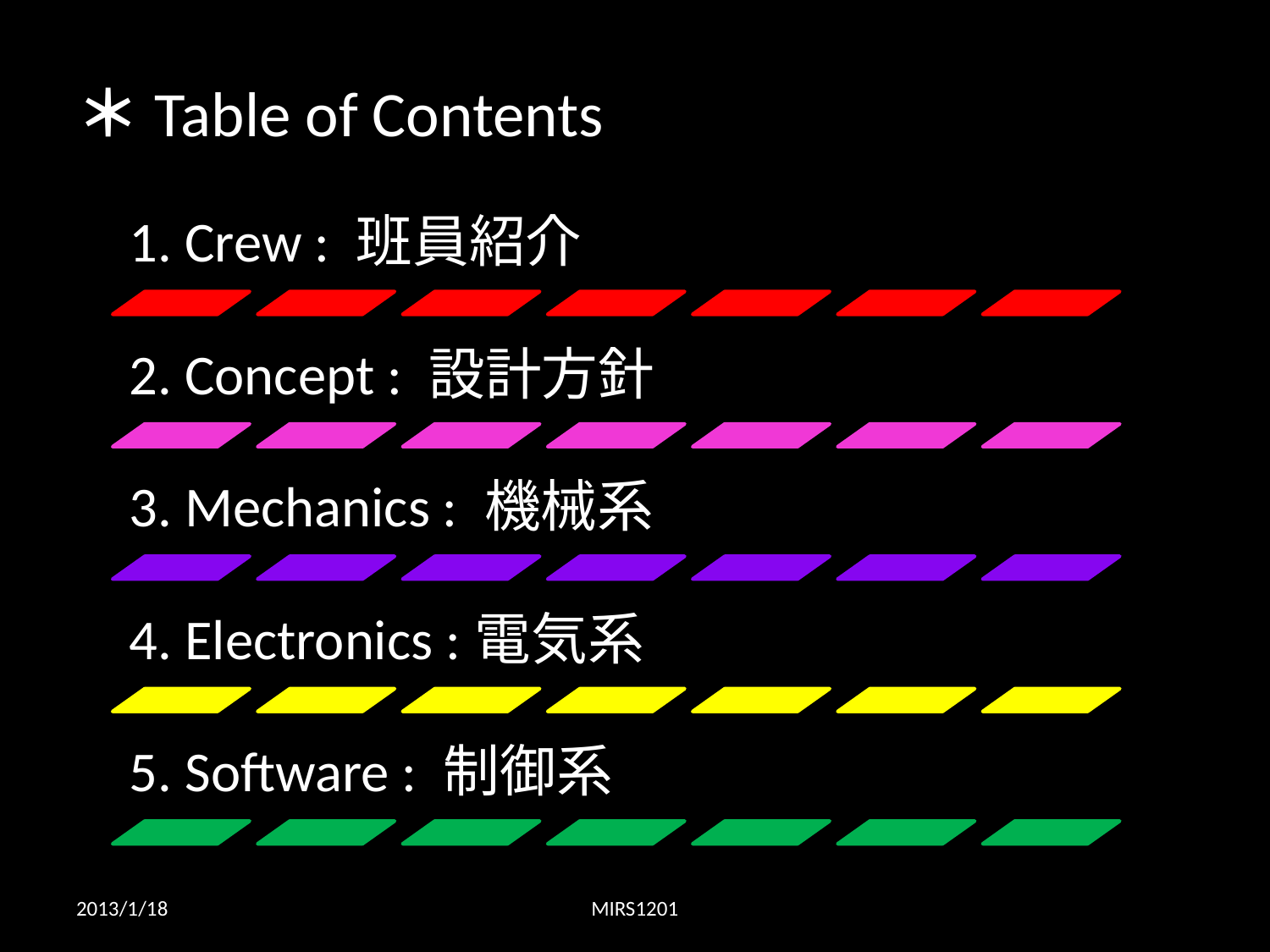

＊Table of Contents
1. Crew : 班員紹介
2. Concept : 設計方針
3. Mechanics : 機械系
4. Electronics :電気系
5. Software : 制御系
2013/1/18
MIRS1201